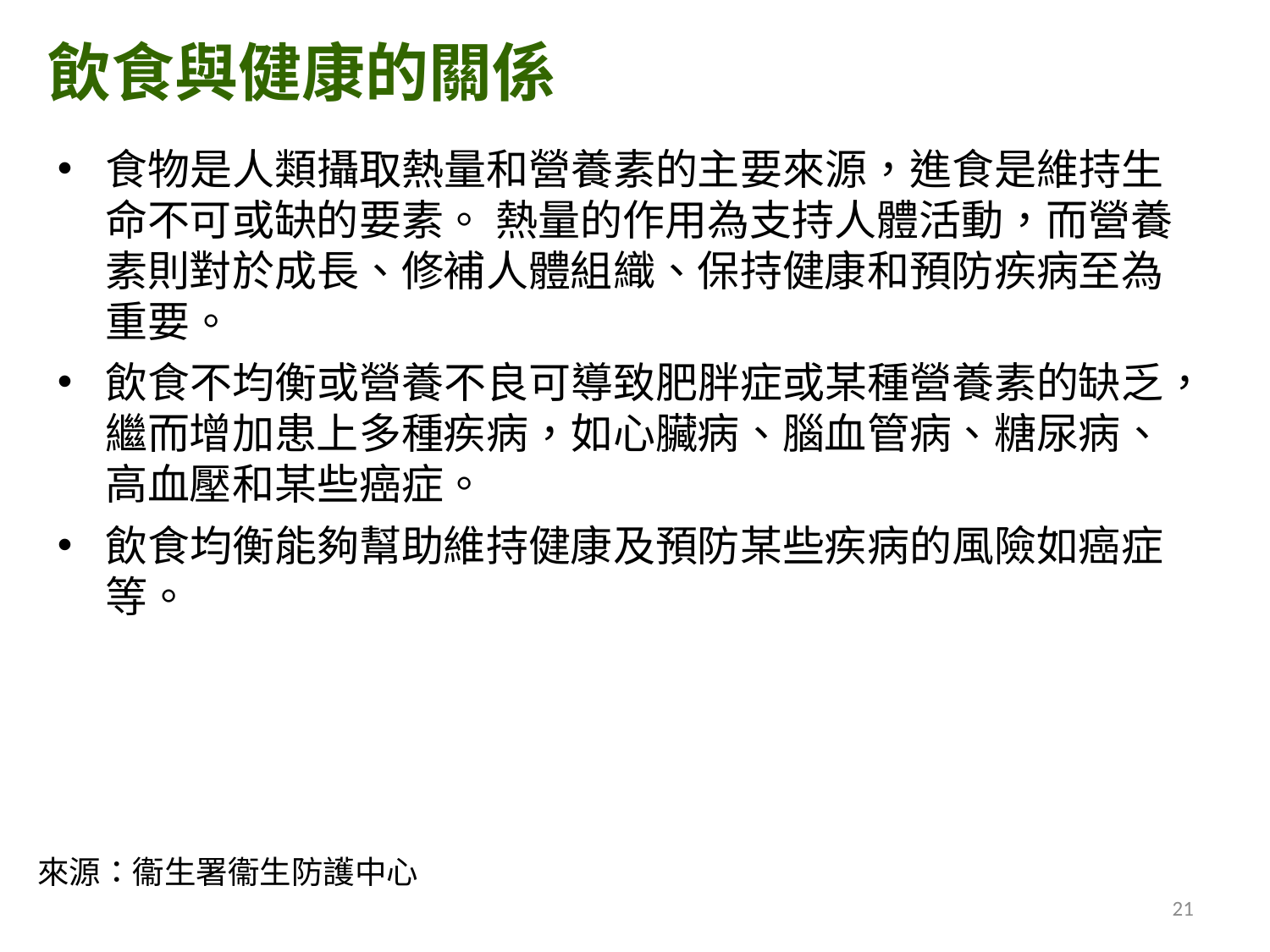

飲食與健康的關係
食物是人類攝取熱量和營養素的主要來源，進食是維持生命不可或缺的要素。 熱量的作用為支持人體活動，而營養素則對於成長、修補人體組織、保持健康和預防疾病至為重要。
飲食不均衡或營養不良可導致肥胖症或某種營養素的缺乏，繼而增加患上多種疾病，如心臟病、腦血管病、糖尿病、高血壓和某些癌症。
飲食均衡能夠幫助維持健康及預防某些疾病的風險如癌症等。
來源：衞生署衞生防護中心
21